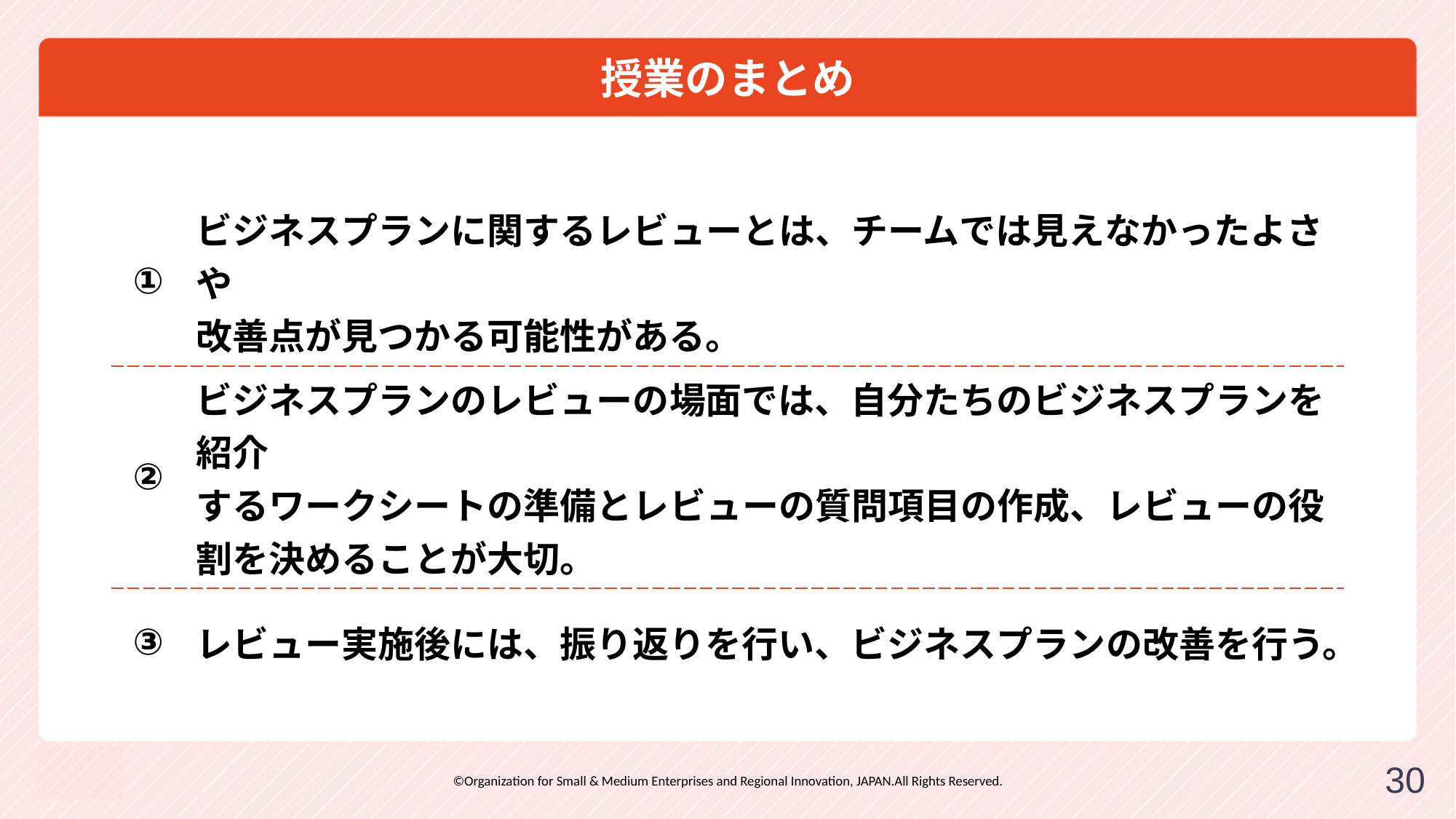

# 授業のまとめ
| ① | ビジネスプランに関するレビューとは、チームでは見えなかったよさや 改善点が見つかる可能性がある。 |
| --- | --- |
| ② | ビジネスプランのレビューの場面では、自分たちのビジネスプランを紹介 するワークシートの準備とレビューの質問項目の作成、レビューの役割を決めることが大切。 |
| ③ | レビュー実施後には、振り返りを行い、ビジネスプランの改善を行う。 |